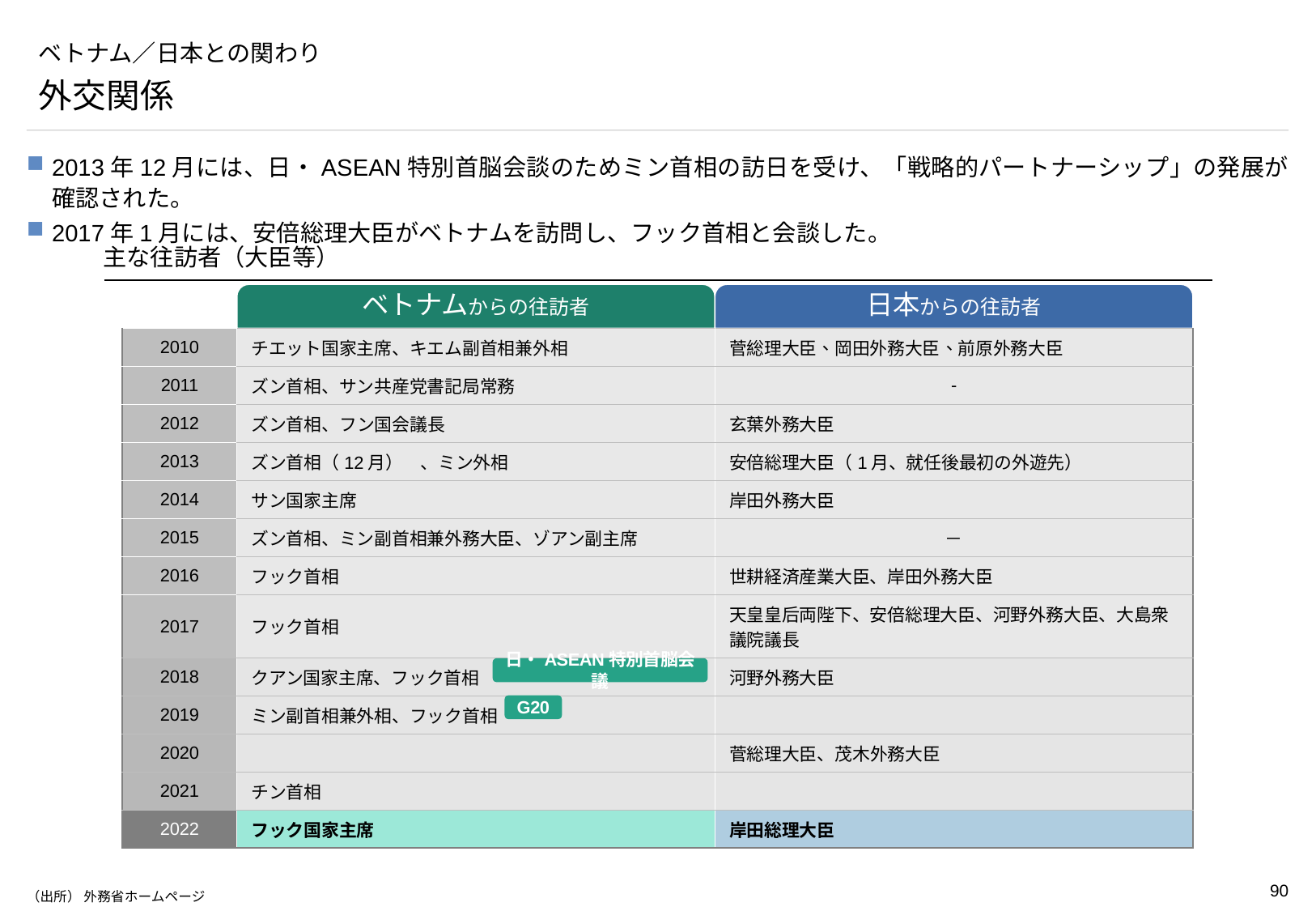

# ベトナム／日本との関わり
外交関係
2013年12月には、日・ASEAN特別首脳会談のためミン首相の訪日を受け、「戦略的パートナーシップ」の発展が確認された。
2017年1月には、安倍総理大臣がベトナムを訪問し、フック首相と会談した。
主な往訪者（大臣等）
ベトナムからの往訪者
日本からの往訪者
| 2010 | チエット国家主席、キエム副首相兼外相 | 菅総理大臣、岡田外務大臣、前原外務大臣 |
| --- | --- | --- |
| 2011 | ズン首相、サン共産党書記局常務 | - |
| 2012 | ズン首相、フン国会議長 | 玄葉外務大臣 |
| 2013 | ズン首相（12月）　、ミン外相 | 安倍総理大臣（1月、就任後最初の外遊先） |
| 2014 | サン国家主席 | 岸田外務大臣 |
| 2015 | ズン首相、ミン副首相兼外務大臣、ゾアン副主席 | － |
| 2016 | フック首相 | 世耕経済産業大臣、岸田外務大臣 |
| 2017 | フック首相 | 天皇皇后両陛下、安倍総理大臣、河野外務大臣、大島衆議院議長 |
| 2018 | クアン国家主席、フック首相 | 河野外務大臣 |
| 2019 | ミン副首相兼外相、フック首相 |  |
| 2020 |  | 菅総理大臣、茂木外務大臣 |
| 2021 | チン首相 |  |
| 2022 | フック国家主席 | 岸田総理大臣 |
日・ASEAN特別首脳会議
G20
（出所） 外務省ホームページ